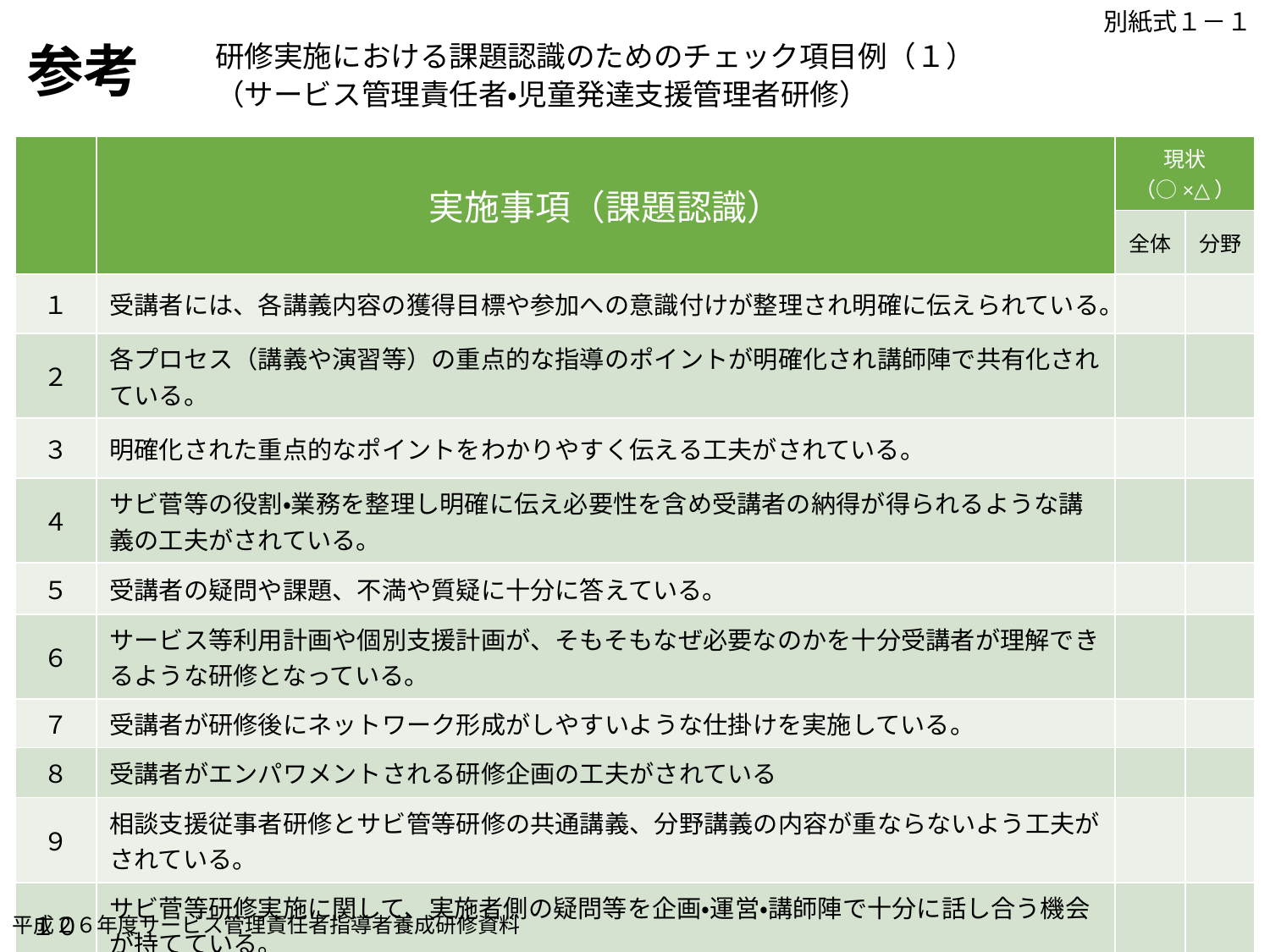

別紙式１－１
参考
# 研修実施における課題認識のためのチェック項目例（１） （サービス管理責任者・児童発達支援管理者研修）
|  | 実施事項（課題認識） | 現状 （○×△） |  |
| --- | --- | --- | --- |
|  |  | 全体 | 分野 |
| １ | 受講者には、各講義内容の獲得目標や参加への意識付けが整理され明確に伝えられている。 |  |  |
| ２ | 各プロセス（講義や演習等）の重点的な指導のポイントが明確化され講師陣で共有化されている。 |  |  |
| ３ | 明確化された重点的なポイントをわかりやすく伝える工夫がされている。 |  |  |
| ４ | サビ菅等の役割・業務を整理し明確に伝え必要性を含め受講者の納得が得られるような講義の工夫がされている。 |  |  |
| ５ | 受講者の疑問や課題、不満や質疑に十分に答えている。 |  |  |
| ６ | サービス等利用計画や個別支援計画が、そもそもなぜ必要なのかを十分受講者が理解できるような研修となっている。 |  |  |
| ７ | 受講者が研修後にネットワーク形成がしやすいような仕掛けを実施している。 |  |  |
| ８ | 受講者がエンパワメントされる研修企画の工夫がされている |  |  |
| ９ | 相談支援従事者研修とサビ管等研修の共通講義、分野講義の内容が重ならないよう工夫がされている。 |  |  |
| １０ | サビ菅等研修実施に関して、実施者側の疑問等を企画・運営・講師陣で十分に話し合う機会が持てている。 |  |  |
平成２６年度サービス管理責任者指導者養成研修資料